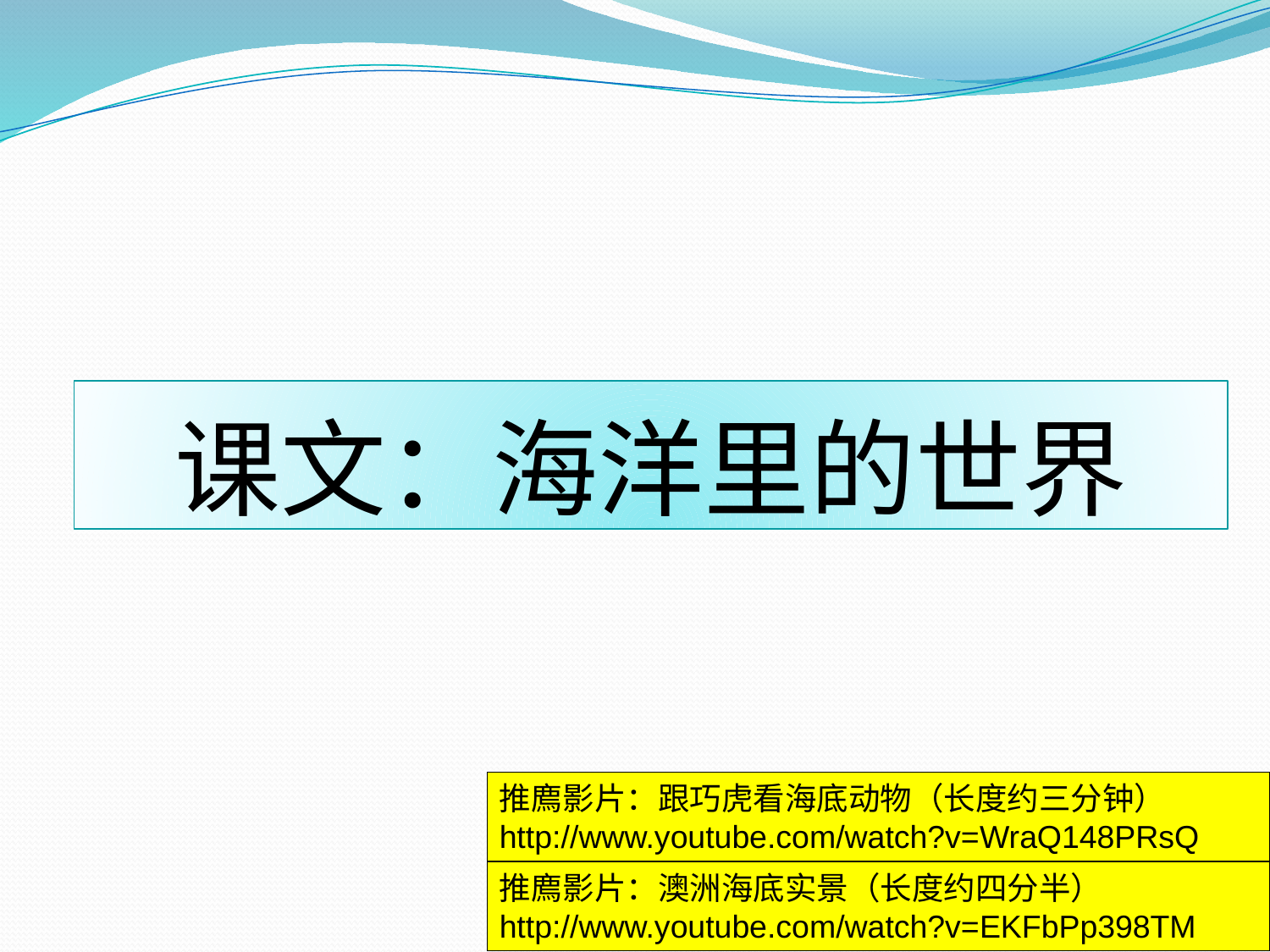

# 课文：海洋里的世界
推廌影片：跟巧虎看海底动物（长度约三分钟） http://www.youtube.com/watch?v=WraQ148PRsQ
推廌影片：澳洲海底实景（长度约四分半） http://www.youtube.com/watch?v=EKFbPp398TM